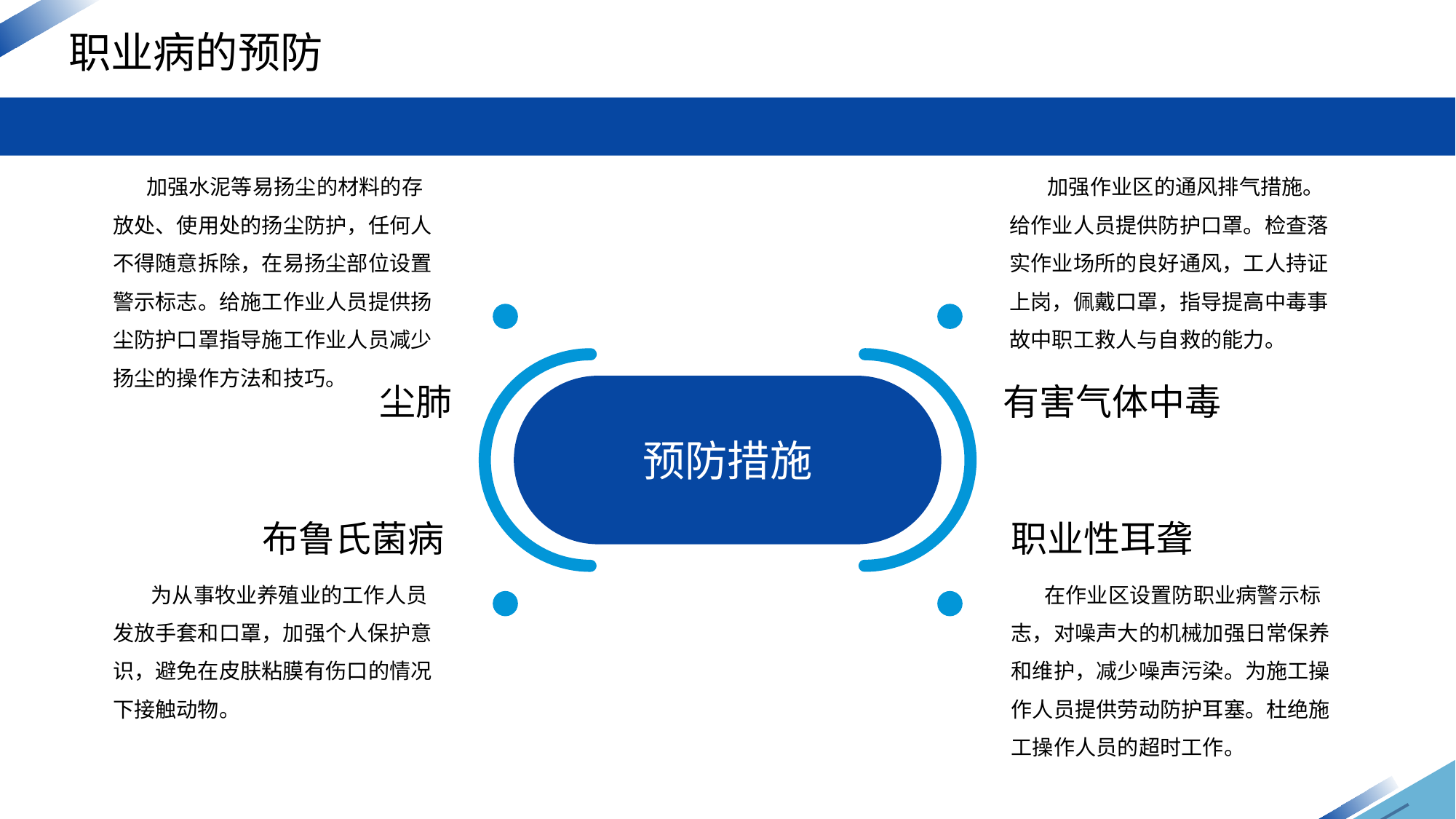

职业病的预防

      加强⽔泥等易扬尘的材料的存放处、使⽤处的扬尘防护，任何⼈不得随意拆除，在易扬尘部位设置警⽰标志。给施⼯作业⼈员提供扬尘防护⼝罩指导施⼯作业⼈员减少扬尘的操作⽅法和技巧。
       加强作业区的通风排⽓措施。给作业⼈员提供防护⼝罩。检查落实作业场所的良好通风，⼯⼈持证上岗，佩戴⼝罩，指导提⾼中毒事故中职⼯救⼈与⾃救的能⼒。

尘肺
有害气体中毒

预防措施
布鲁氏菌病
职业性耳聋
      在作业区设置防职业病警⽰标志，对噪声⼤的机械加强⽇常保养和维护，减少噪声污染。为施⼯操作⼈员提供劳动防护⽿塞。杜绝施⼯操作⼈员的超时⼯作。

       为从事牧业养殖业的工作人员发放手套和口罩，加强个人保护意识，避免在皮肤粘膜有伤口的情况下接触动物。